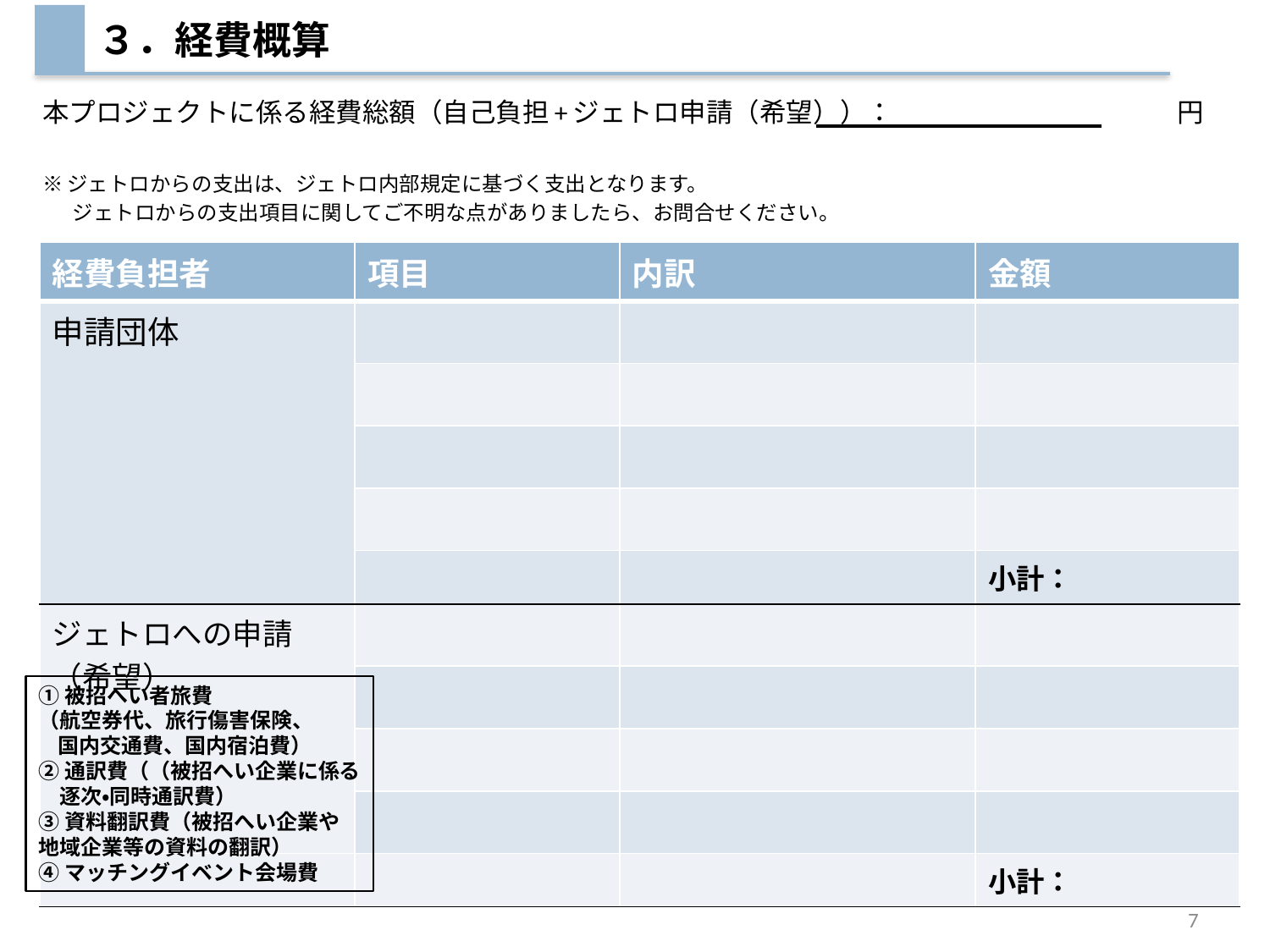

# ３．経費概算
本プロジェクトに係る経費総額（自己負担+ジェトロ申請（希望））：                              　　　　円

※ジェトロからの支出は、ジェトロ内部規定に基づく支出となります。
　  ジェトロからの支出項目に関してご不明な点がありましたら、お問合せください。
| 経費負担者 | 項目 | 内訳 | 金額 |
| --- | --- | --- | --- |
| 申請団体 |  |  |  |
|  |  |  |  |
|  |  |  |  |
|  |  |  |  |
|  |  |  | 小計： |
| ジェトロへの申請（希望） |  |  |  |
|  |  |  |  |
|  |  |  |  |
|  |  |  |  |
|  |  |  | 小計： |
①被招へい者旅費
（航空券代、旅行傷害保険、
   国内交通費、国内宿泊費）
②通訳費（（被招へい企業に係る
　逐次・同時通訳費）
③資料翻訳費（被招へい企業や
地域企業等の資料の翻訳）
④マッチングイベント会場費
7